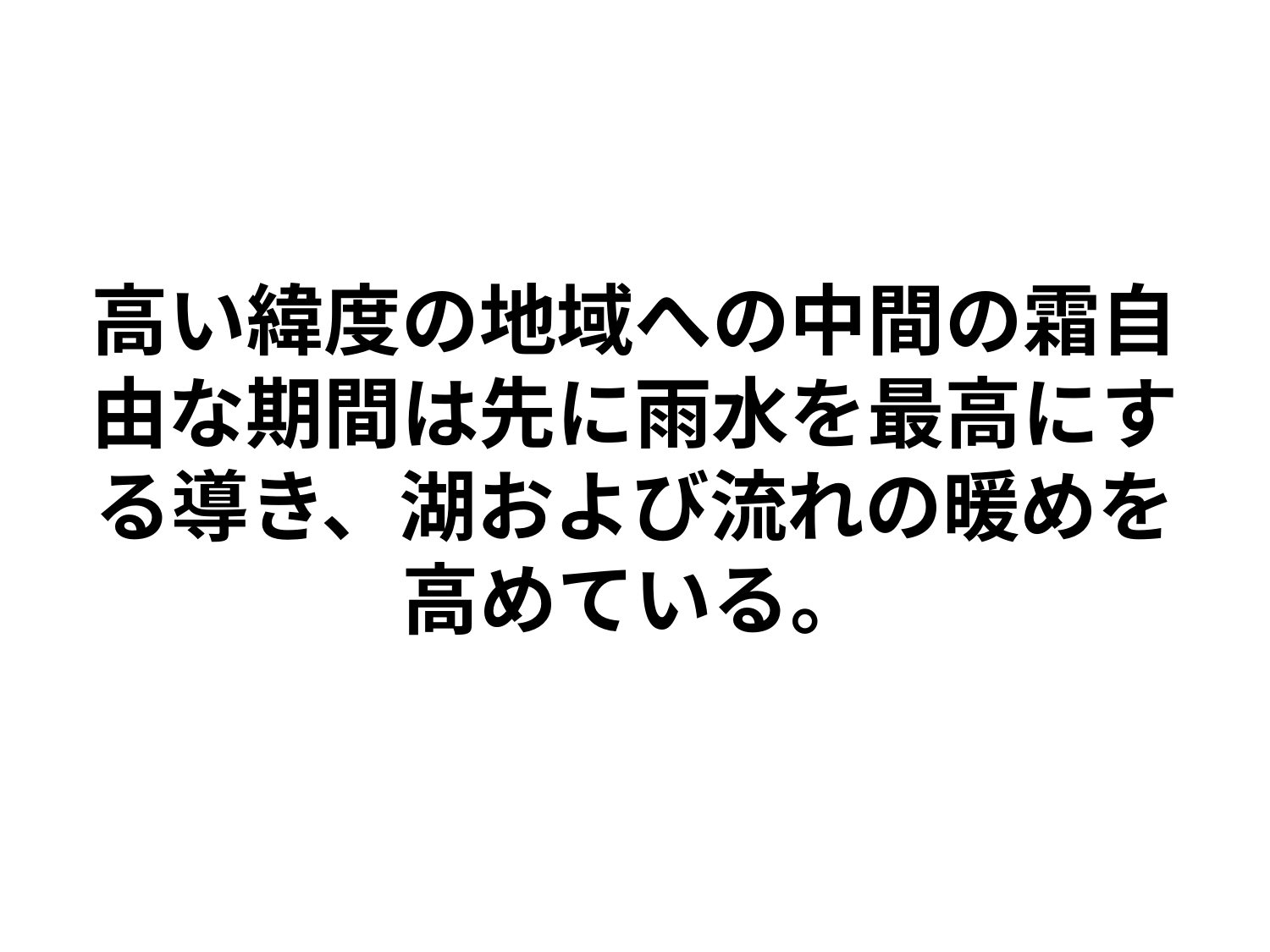

# 高い緯度の地域への中間の霜自由な期間は先に雨水を最高にする導き、湖および流れの暖めを高めている。